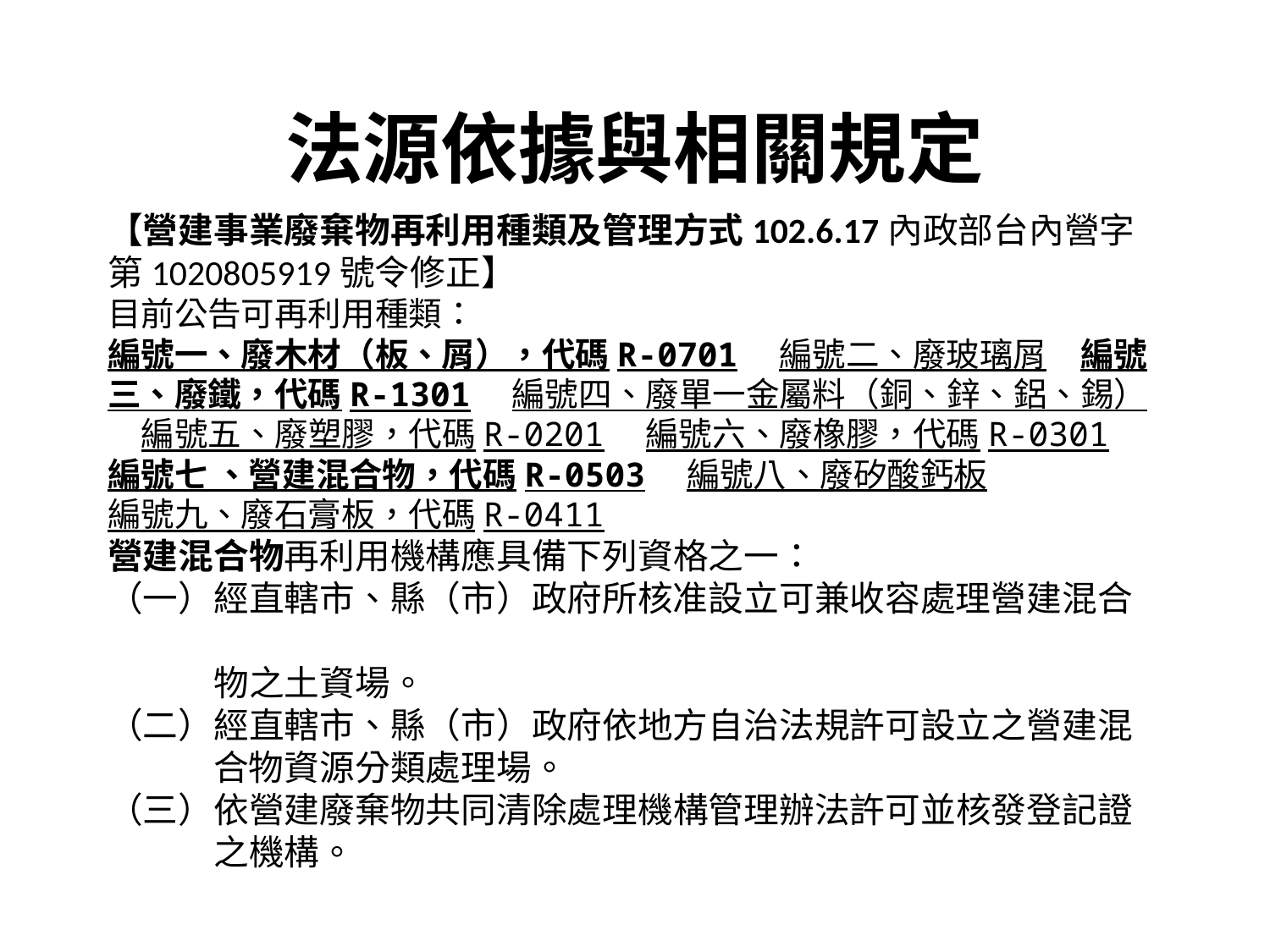

# 法源依據與相關規定

【營建事業廢棄物再利用種類及管理方式102.6.17內政部台內營字第1020805919號令修正】
目前公告可再利用種類：
編號一、廢木材（板、屑），代碼R-0701　編號二、廢玻璃屑　編號三、廢鐵，代碼R-1301　編號四、廢單一金屬料（銅、鋅、鋁、錫）　編號五、廢塑膠，代碼R-0201　編號六、廢橡膠，代碼R-0301　編號七 、營建混合物，代碼R-0503　編號八、廢矽酸鈣板
編號九、廢石膏板，代碼R-0411
營建混合物再利用機構應具備下列資格之一：
（一）經直轄市、縣（市）政府所核准設立可兼收容處理營建混合
　　　物之土資場。
（二）經直轄市、縣（市）政府依地方自治法規許可設立之營建混
　　　合物資源分類處理場。
（三）依營建廢棄物共同清除處理機構管理辦法許可並核發登記證
　　　之機構。